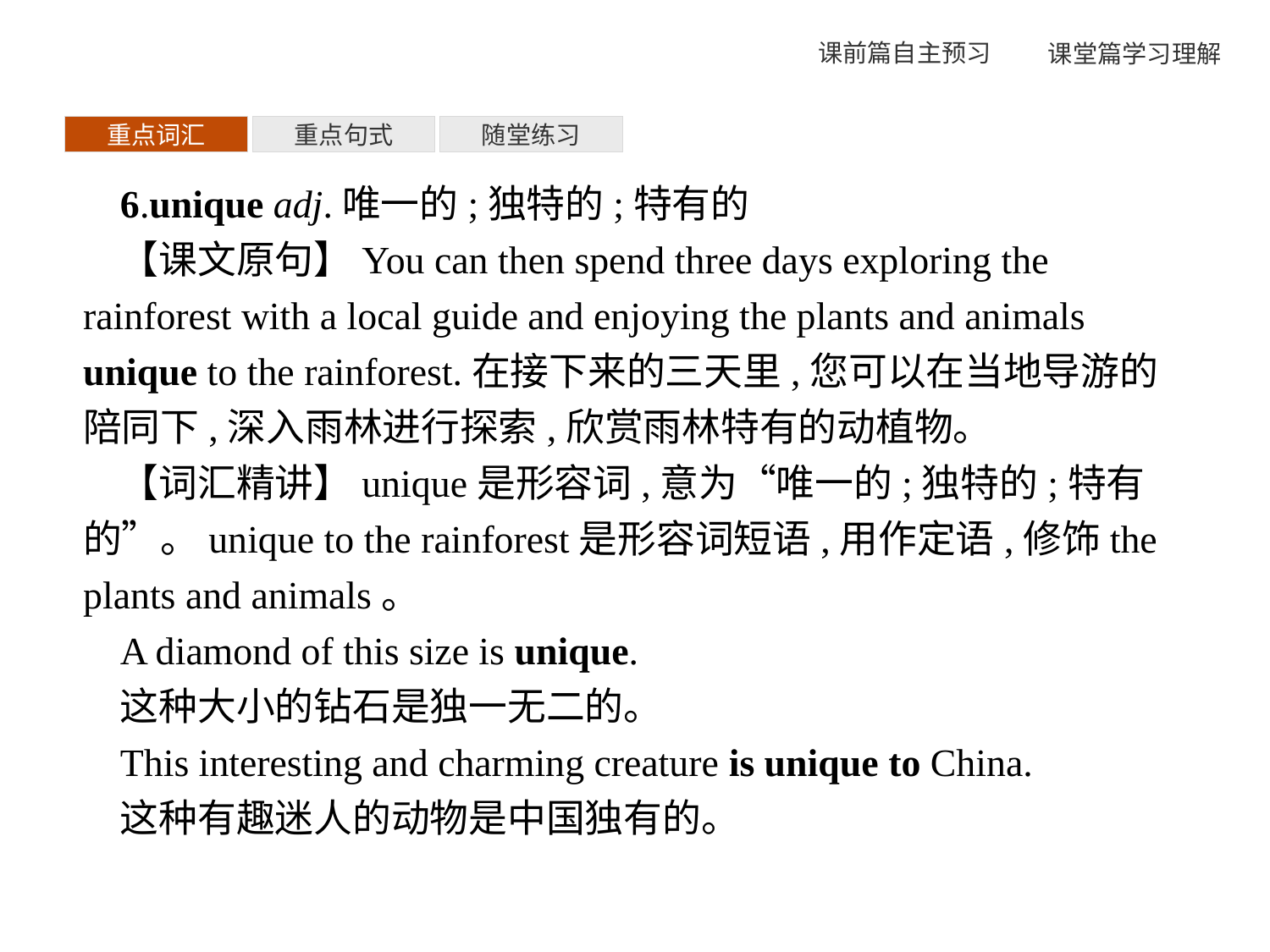

重点词汇
重点句式
随堂练习
6.unique adj.唯一的;独特的;特有的
【课文原句】You can then spend three days exploring the rainforest with a local guide and enjoying the plants and animals unique to the rainforest.在接下来的三天里,您可以在当地导游的陪同下,深入雨林进行探索,欣赏雨林特有的动植物。
【词汇精讲】unique是形容词,意为“唯一的;独特的;特有的”。unique to the rainforest是形容词短语,用作定语,修饰the plants and animals。
A diamond of this size is unique.
这种大小的钻石是独一无二的。
This interesting and charming creature is unique to China.
这种有趣迷人的动物是中国独有的。